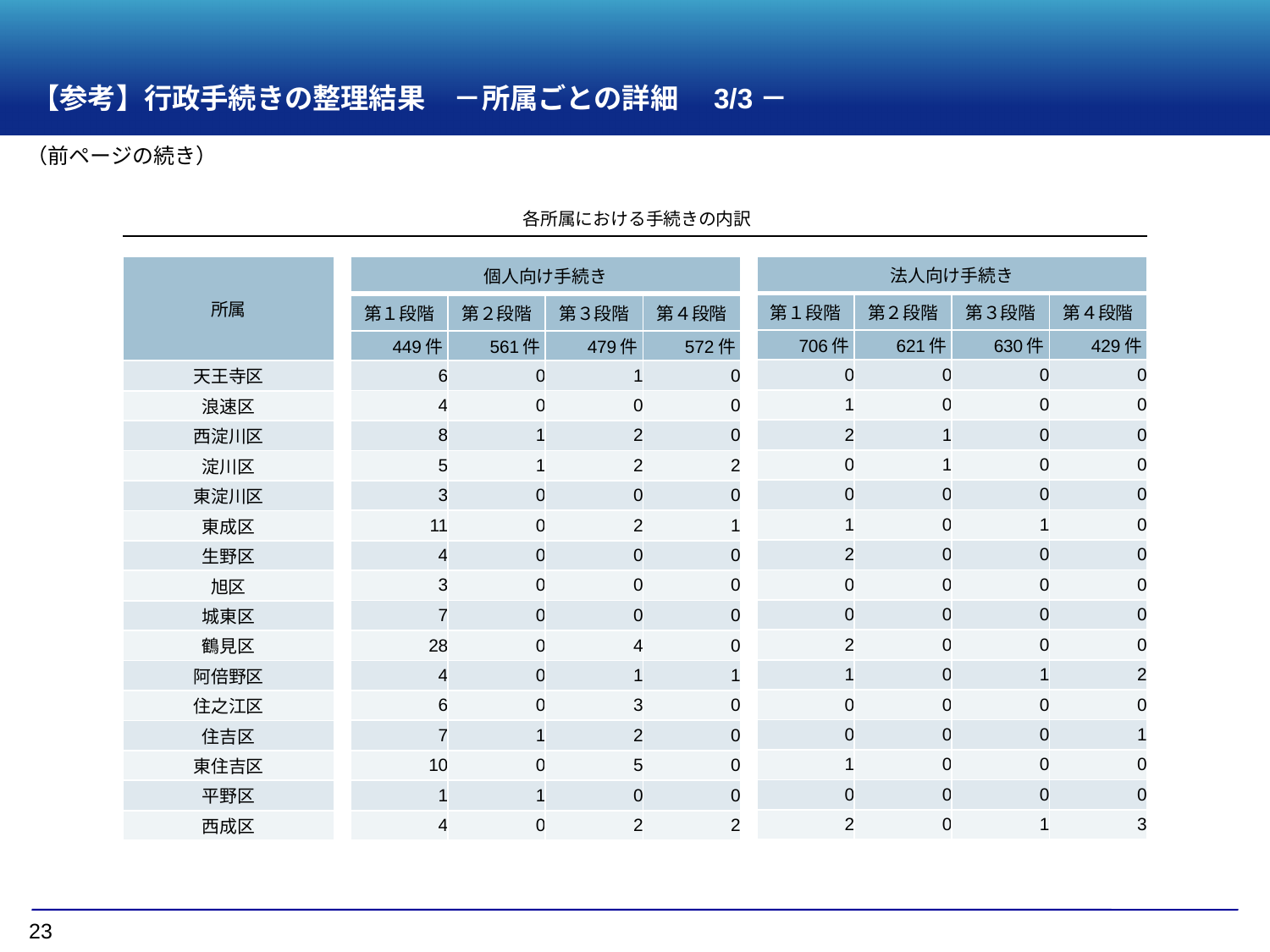

# 【参考】行政手続きの整理結果　－所属ごとの詳細　3/3－
（前ページの続き）
各所属における手続きの内訳
| 所属 |
| --- |
| 天王寺区 |
| 浪速区 |
| 西淀川区 |
| 淀川区 |
| 東淀川区 |
| 東成区 |
| 生野区 |
| 旭区 |
| 城東区 |
| 鶴見区 |
| 阿倍野区 |
| 住之江区 |
| 住吉区 |
| 東住吉区 |
| 平野区 |
| 西成区 |
| 法人向け手続き |  |  |  |
| --- | --- | --- | --- |
| 第１段階 | 第２段階 | 第３段階 | 第４段階 |
| 706件 | 621件 | 630件 | 429件 |
| 0 | 0 | 0 | 0 |
| 1 | 0 | 0 | 0 |
| 2 | 1 | 0 | 0 |
| 0 | 1 | 0 | 0 |
| 0 | 0 | 0 | 0 |
| 1 | 0 | 1 | 0 |
| 2 | 0 | 0 | 0 |
| 0 | 0 | 0 | 0 |
| 0 | 0 | 0 | 0 |
| 2 | 0 | 0 | 0 |
| 1 | 0 | 1 | 2 |
| 0 | 0 | 0 | 0 |
| 0 | 0 | 0 | 1 |
| 1 | 0 | 0 | 0 |
| 0 | 0 | 0 | 0 |
| 2 | 0 | 1 | 3 |
| 個人向け手続き |  |  |  |
| --- | --- | --- | --- |
| 第１段階 | 第２段階 | 第３段階 | 第４段階 |
| 449件 | 561件 | 479件 | 572件 |
| 6 | 0 | 1 | 0 |
| 4 | 0 | 0 | 0 |
| 8 | 1 | 2 | 0 |
| 5 | 1 | 2 | 2 |
| 3 | 0 | 0 | 0 |
| 11 | 0 | 2 | 1 |
| 4 | 0 | 0 | 0 |
| 3 | 0 | 0 | 0 |
| 7 | 0 | 0 | 0 |
| 28 | 0 | 4 | 0 |
| 4 | 0 | 1 | 1 |
| 6 | 0 | 3 | 0 |
| 7 | 1 | 2 | 0 |
| 10 | 0 | 5 | 0 |
| 1 | 1 | 0 | 0 |
| 4 | 0 | 2 | 2 |
23